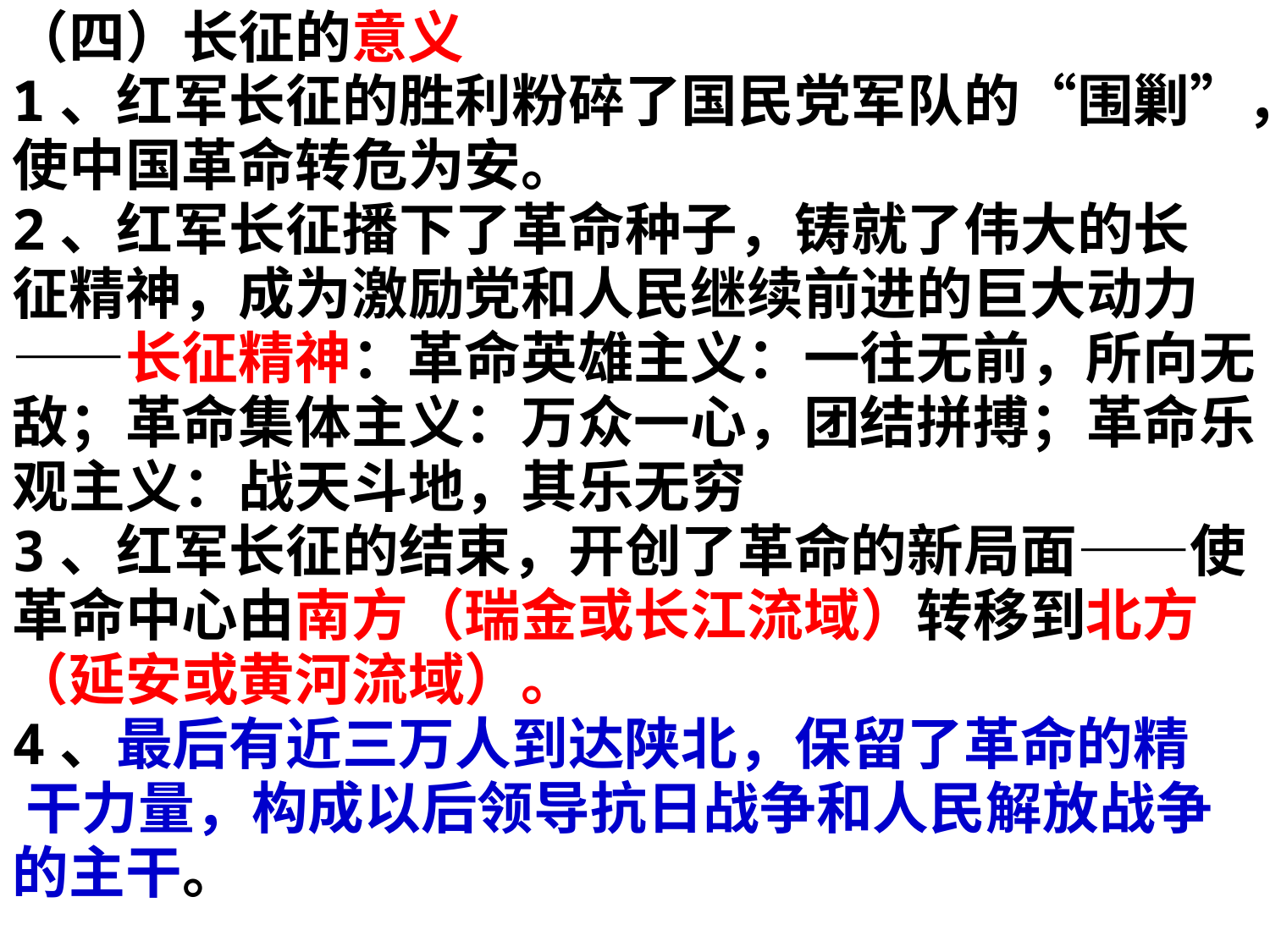

（四）长征的意义
1、红军长征的胜利粉碎了国民党军队的“围剿”，使中国革命转危为安。
2、红军长征播下了革命种子，铸就了伟大的长    征精神，成为激励党和人民继续前进的巨大动力 ——长征精神：革命英雄主义：一往无前，所向无敌；革命集体主义：万众一心，团结拼搏；革命乐观主义：战天斗地，其乐无穷
3、红军长征的结束，开创了革命的新局面——使革命中心由南方（瑞金或长江流域）转移到北方（延安或黄河流域）。
4、最后有近三万人到达陕北，保留了革命的精       干力量，构成以后领导抗日战争和人民解放战争 的主干。